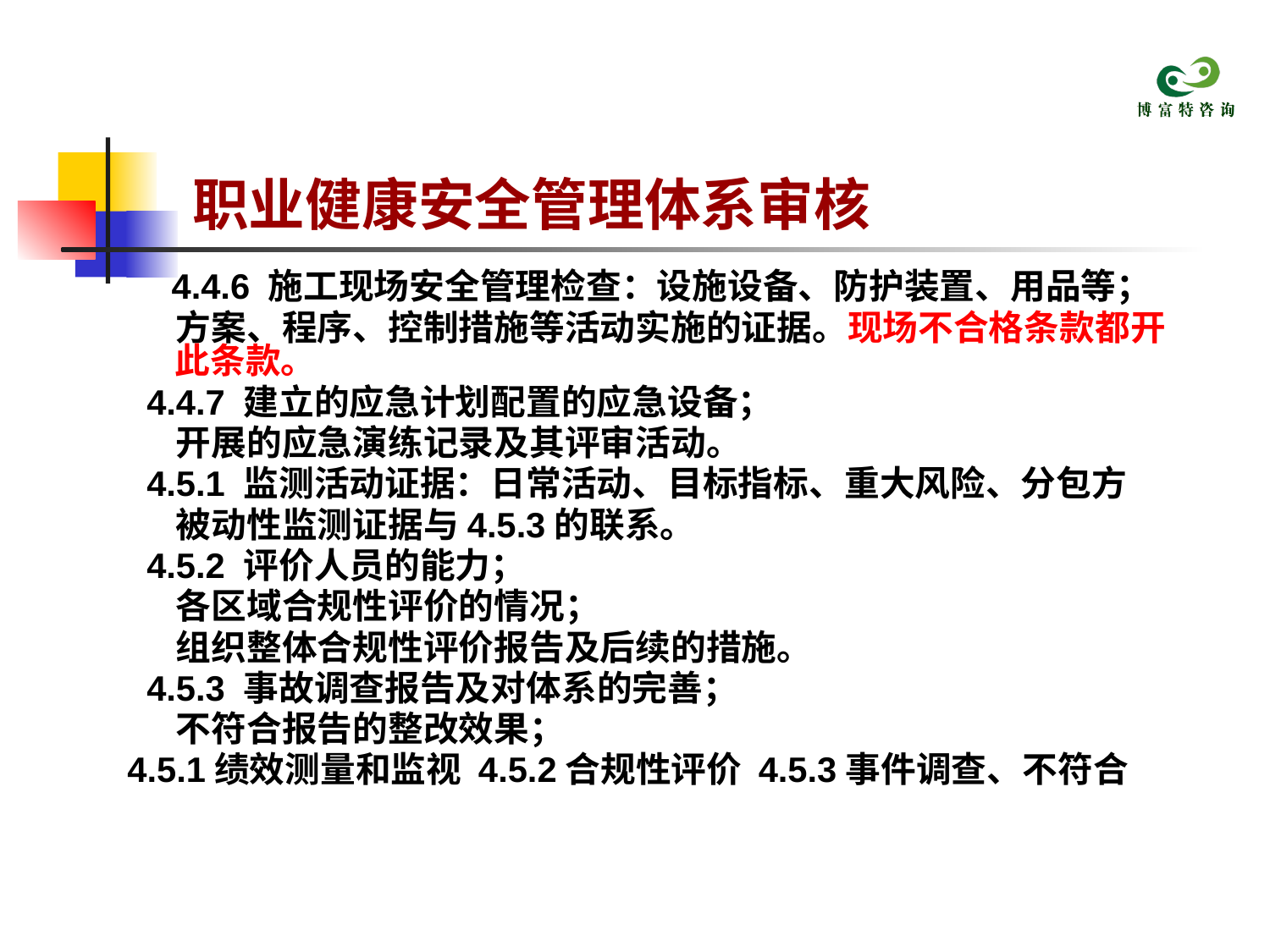

# 职业健康安全管理体系审核
    4.4.6 施工现场安全管理检查：设施设备、防护装置、用品等；
     方案、程序、控制措施等活动实施的证据。现场不合格条款都开此条款。
  4.4.7 建立的应急计划配置的应急设备；
     开展的应急演练记录及其评审活动。
  4.5.1 监测活动证据：日常活动、目标指标、重大风险、分包方
     被动性监测证据与4.5.3的联系。
  4.5.2 评价人员的能力；
     各区域合规性评价的情况；
     组织整体合规性评价报告及后续的措施。
  4.5.3 事故调查报告及对体系的完善；
     不符合报告的整改效果；
4.5.1绩效测量和监视 4.5.2合规性评价 4.5.3事件调查、不符合
155